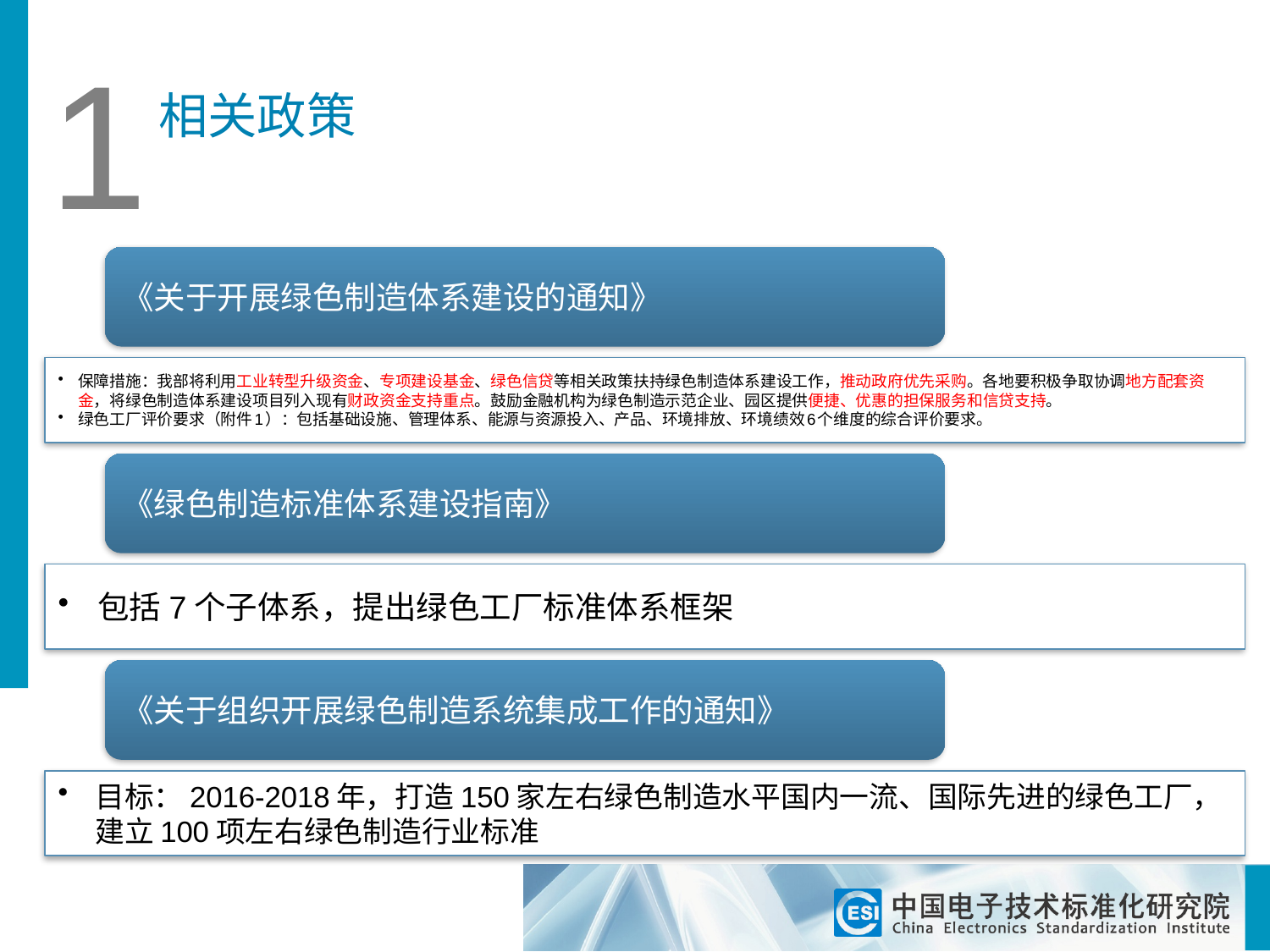

1
相关政策
《关于开展绿色制造体系建设的通知》
保障措施：我部将利用工业转型升级资金、专项建设基金、绿色信贷等相关政策扶持绿色制造体系建设工作，推动政府优先采购。各地要积极争取协调地方配套资金，将绿色制造体系建设项目列入现有财政资金支持重点。鼓励金融机构为绿色制造示范企业、园区提供便捷、优惠的担保服务和信贷支持。
《关于组织开展绿色制造系统集成工作的通知》
绿色工厂评价要求（附件1）：包括基础设施、管理体系、能源与资源投入、产品、环境排放、环境绩效6个维度的综合评价要求。
《绿色制造标准体系建设指南》
包括7个子体系，提出绿色工厂标准体系框架
目标：2016-2018年，打造150家左右绿色制造水平国内一流、国际先进的绿色工厂，建立100项左右绿色制造行业标准